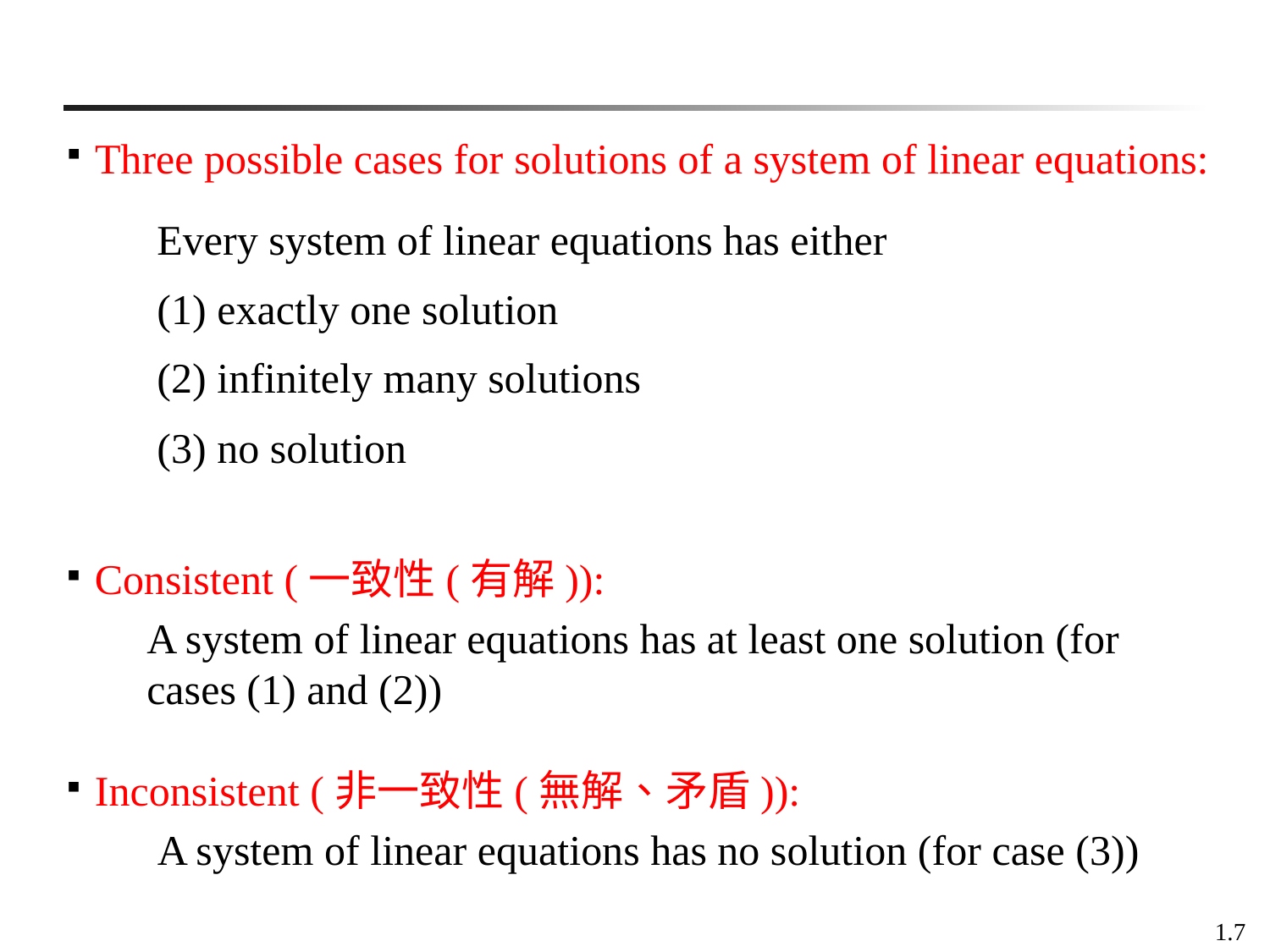

Three possible cases for solutions of a system of linear equations:
Every system of linear equations has either
(1) exactly one solution
(2) infinitely many solutions
(3) no solution
Consistent (一致性(有解)):
A system of linear equations has at least one solution (for cases (1) and (2))
Inconsistent (非一致性(無解、矛盾)):
 A system of linear equations has no solution (for case (3))
1.7